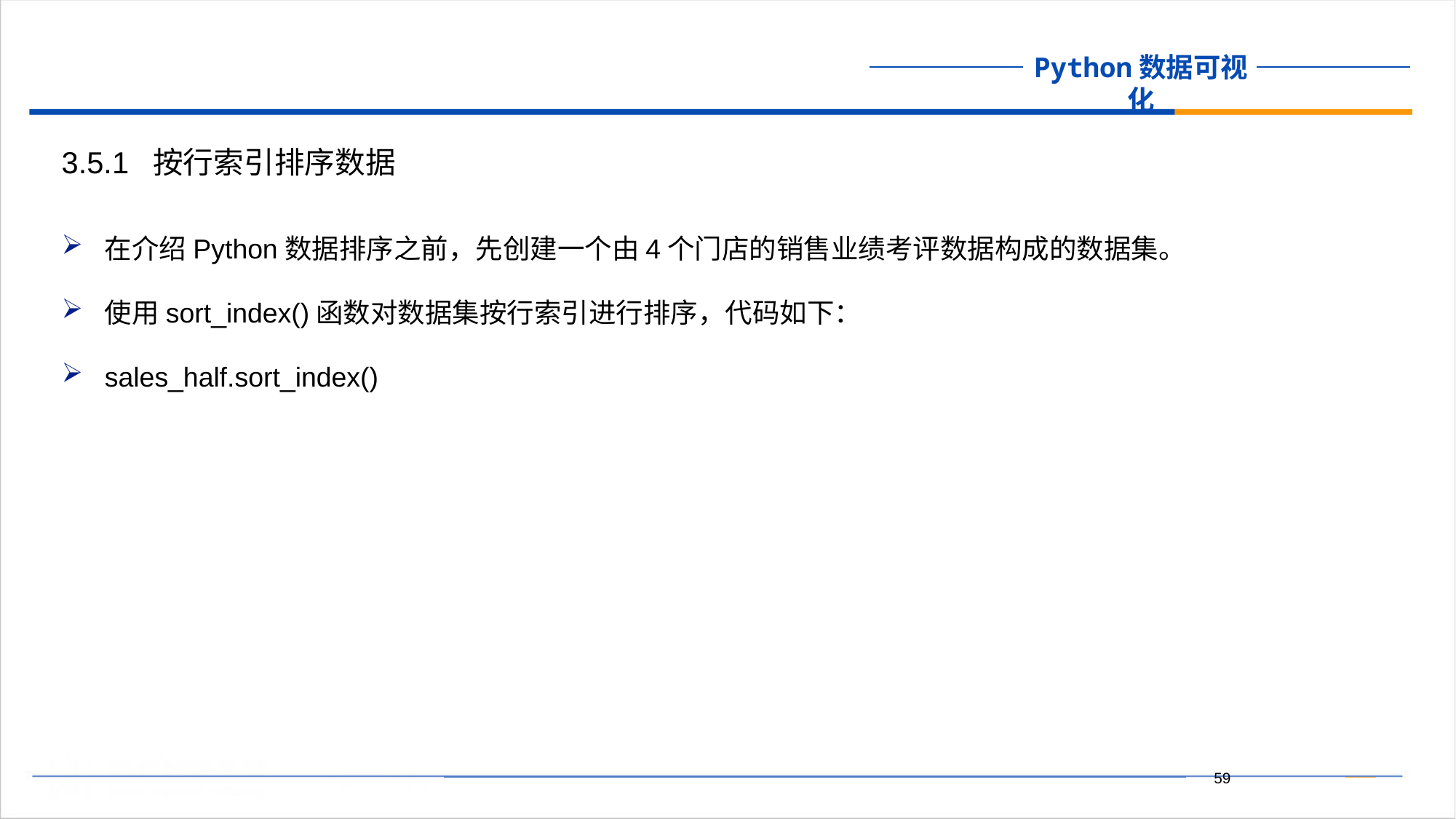

3.5.1  按行索引排序数据
在介绍Python数据排序之前，先创建一个由4个门店的销售业绩考评数据构成的数据集。
使用sort_index()函数对数据集按行索引进行排序，代码如下：
sales_half.sort_index()